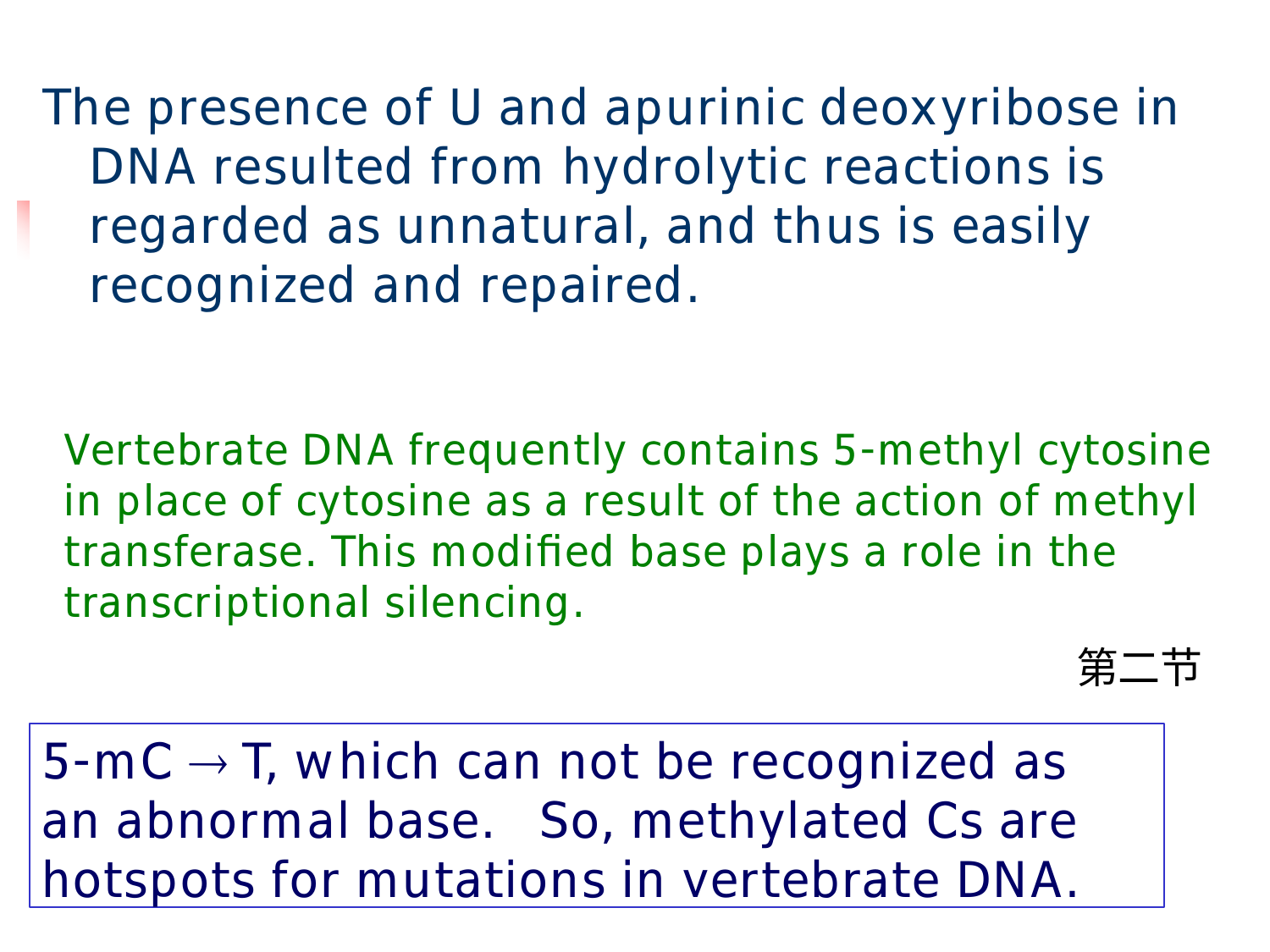

# The presence of U and apurinic deoxyribose in DNA resulted from hydrolytic reactions is regarded as unnatural, and thus is easily recognized and repaired.
Vertebrate DNA frequently contains 5-methyl cytosine in place of cytosine as a result of the action of methyl transferase. This modified base plays a role in the transcriptional silencing.
第二节
5-mC → T, which can not be recognized as an abnormal base.	So, methylated Cs are hotspots for mutations in vertebrate DNA.